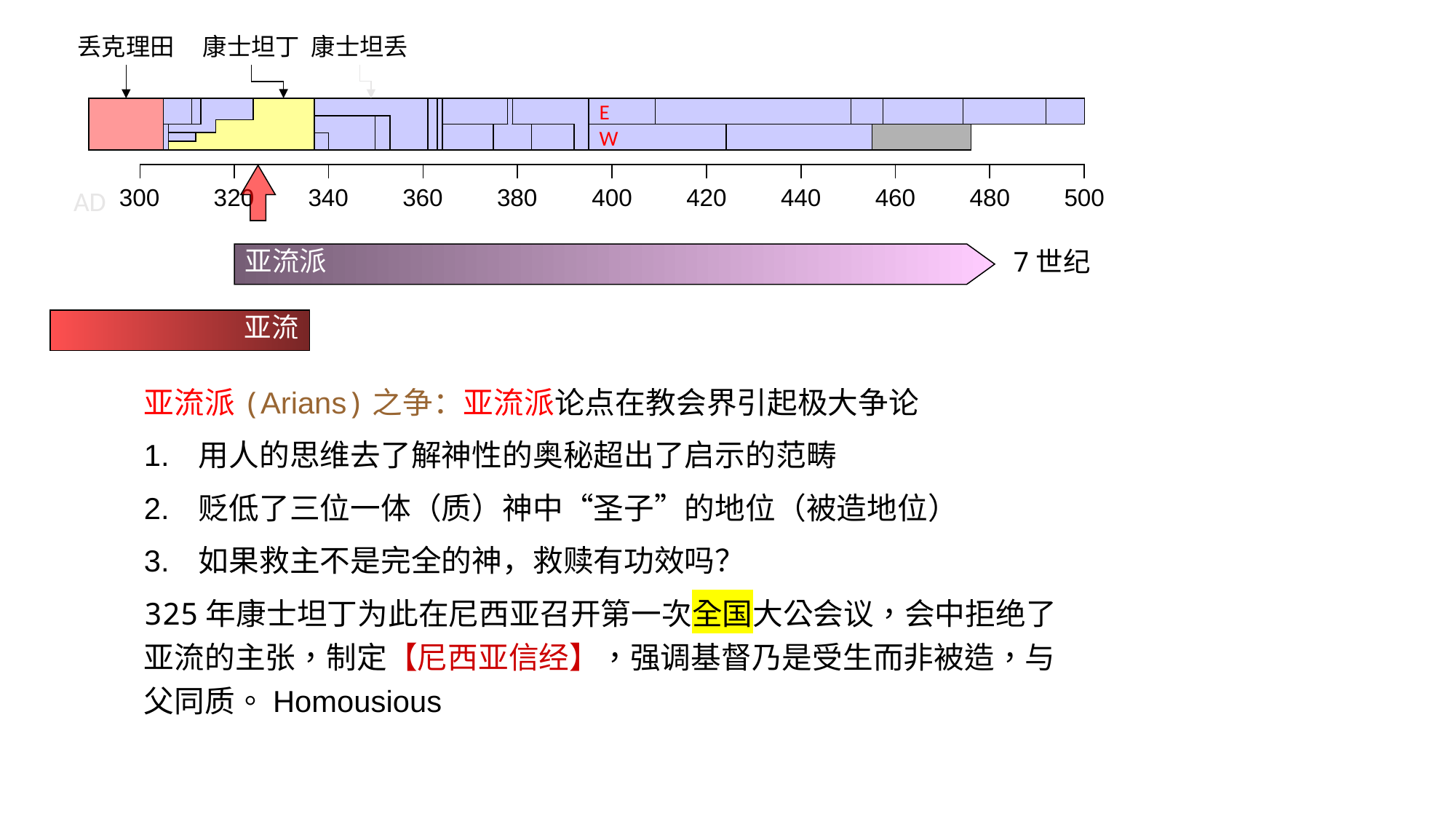

丢克理田
康士坦丁
康士坦丢

E

W

|  |  |  |  |  |  |  |  |  |  |
| --- | --- | --- | --- | --- | --- | --- | --- | --- | --- |

AD
| 300 | 320 | 340 | 360 | 380 | 400 | 420 | 440 | 460 | 480 | 500 |
| --- | --- | --- | --- | --- | --- | --- | --- | --- | --- | --- |
7世纪
亚流派
亚流
亚流派(Arians)之争：亚流派论点在教会界引起极大争论
用人的思维去了解神性的奥秘超出了启示的范畴
贬低了三位一体（质）神中“圣子”的地位（被造地位）
如果救主不是完全的神，救赎有功效吗？
325年康士坦丁为此在尼西亚召开第一次全国大公会议，会中拒绝了亚流的主张，制定【尼西亚信经】，强调基督乃是受生而非被造，与父同质。Homousious